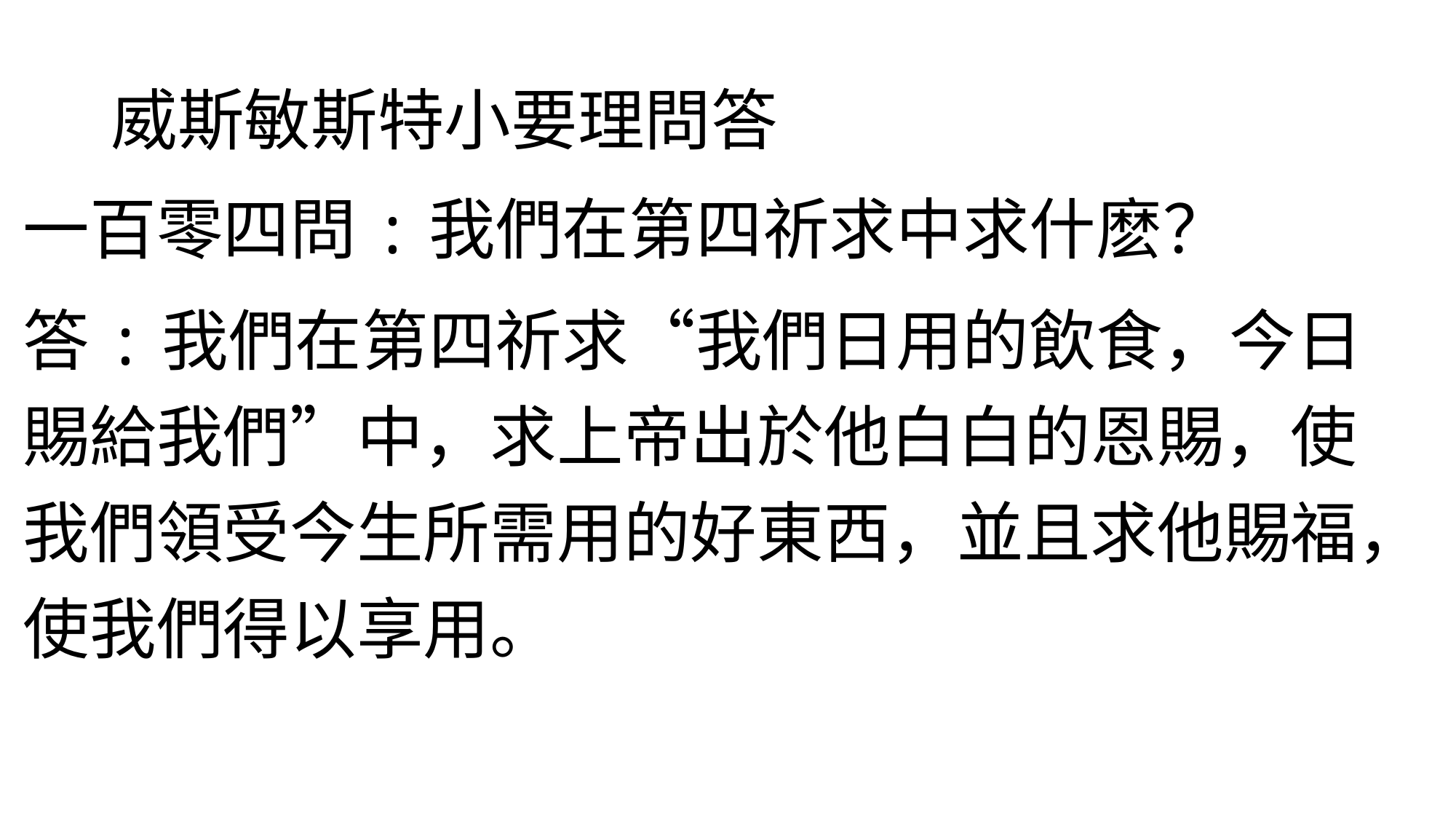

# 威斯敏斯特小要理問答
一百零四問:我們在第四祈求中求什麽？
答:我們在第四祈求“我們日用的飲食，今日賜給我們”中，求上帝出於他白白的恩賜，使我們領受今生所需用的好東西，並且求他賜福，使我們得以享用。